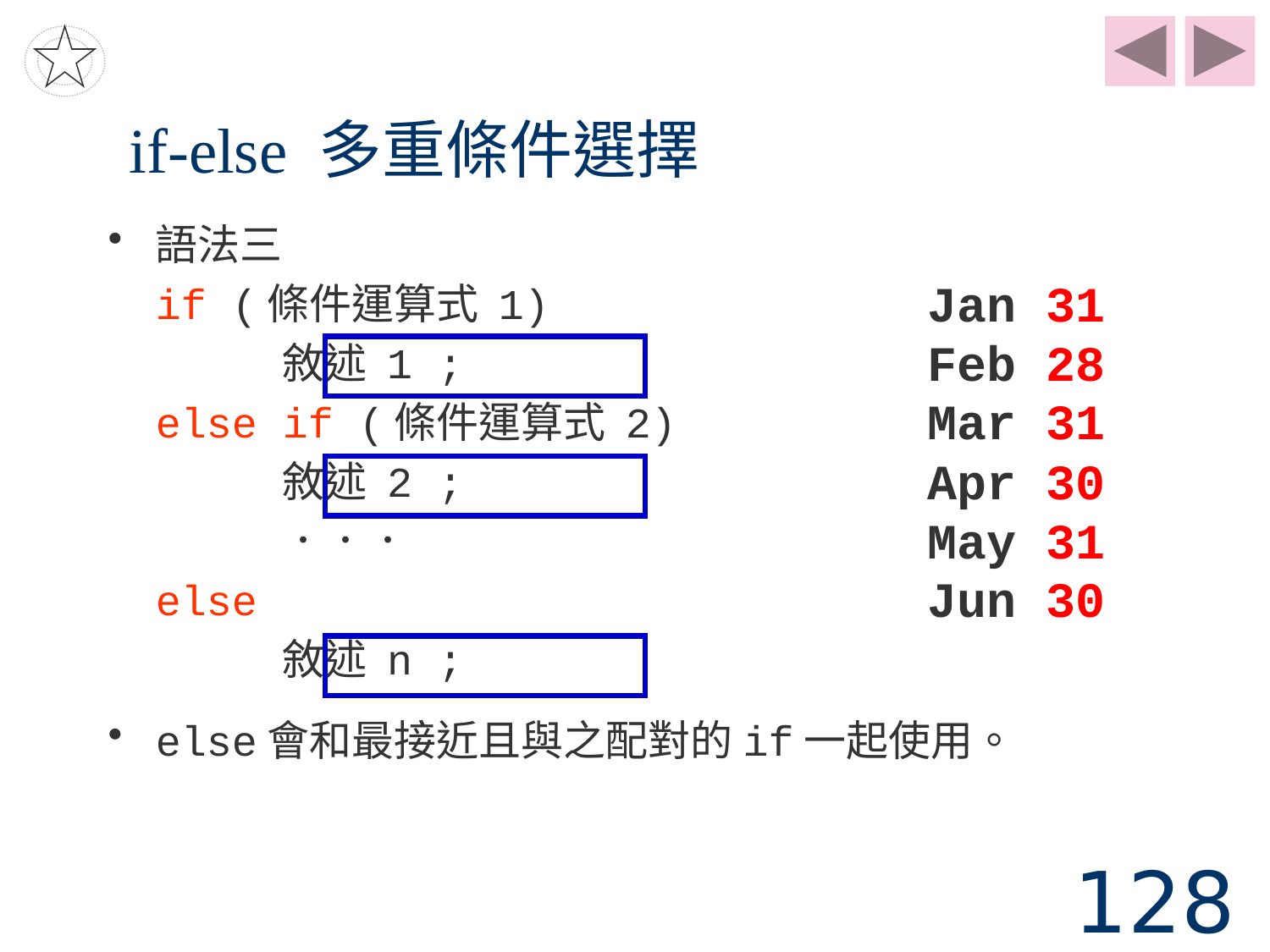

# if-else 多重條件選擇
語法三
	if (條件運算式 1)
    		敘述 1 ;
	else if (條件運算式 2)
    		敘述 2 ;
		．．．
 	else
    		敘述 n ;

else會和最接近且與之配對的if一起使用。
Jan 31
Feb 28
Mar 31
Apr 30
May 31
Jun 30

128